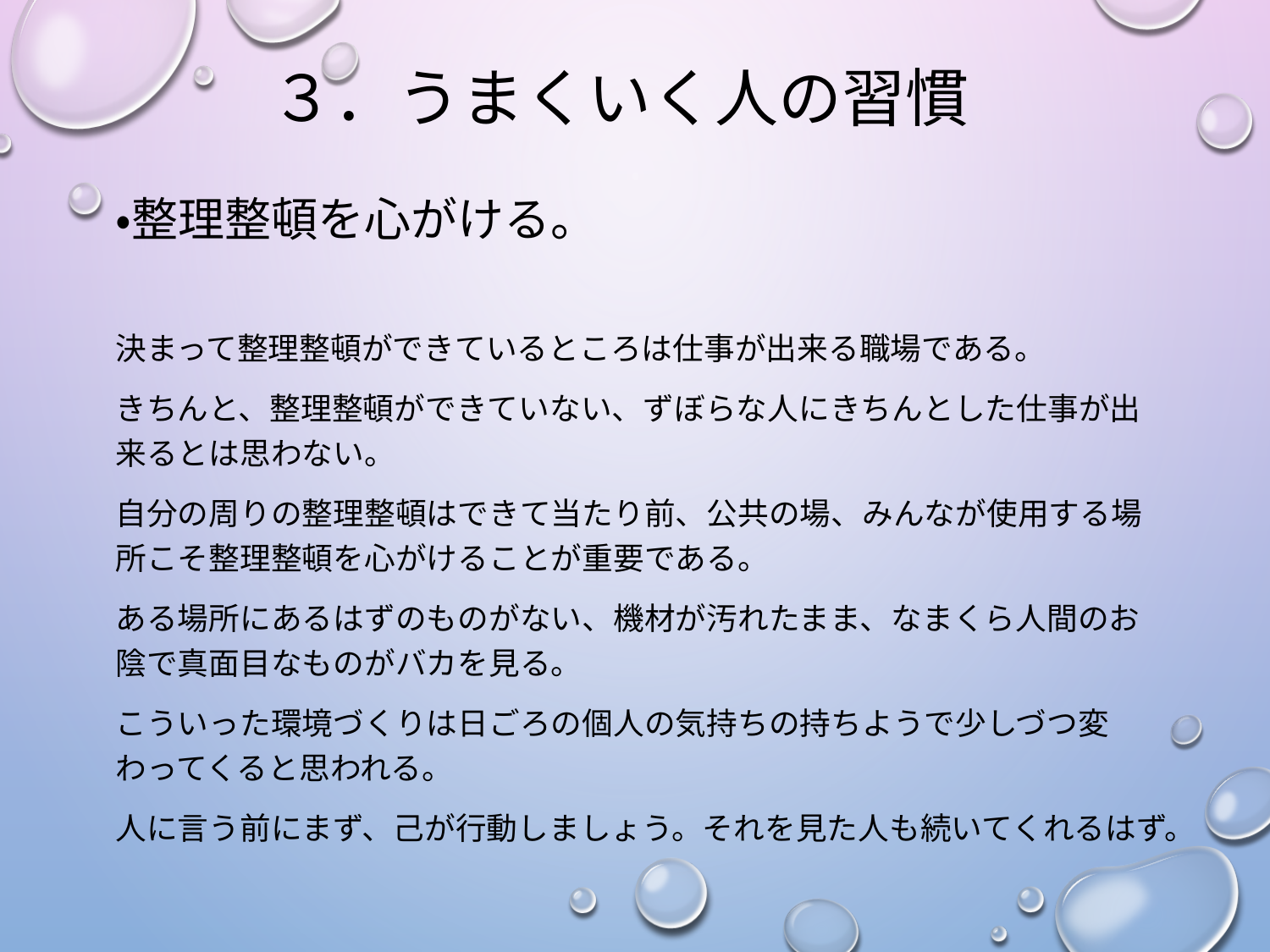

# ３．うまくいく人の習慣
・整理整頓を心がける。

決まって整理整頓ができているところは仕事が出来る職場である。
きちんと、整理整頓ができていない、ずぼらな人にきちんとした仕事が出来るとは思わない。
自分の周りの整理整頓はできて当たり前、公共の場、みんなが使用する場所こそ整理整頓を心がけることが重要である。
ある場所にあるはずのものがない、機材が汚れたまま、なまくら人間のお陰で真面目なものがバカを見る。
こういった環境づくりは日ごろの個人の気持ちの持ちようで少しづつ変わってくると思われる。
人に言う前にまず、己が行動しましょう。それを見た人も続いてくれるはず。